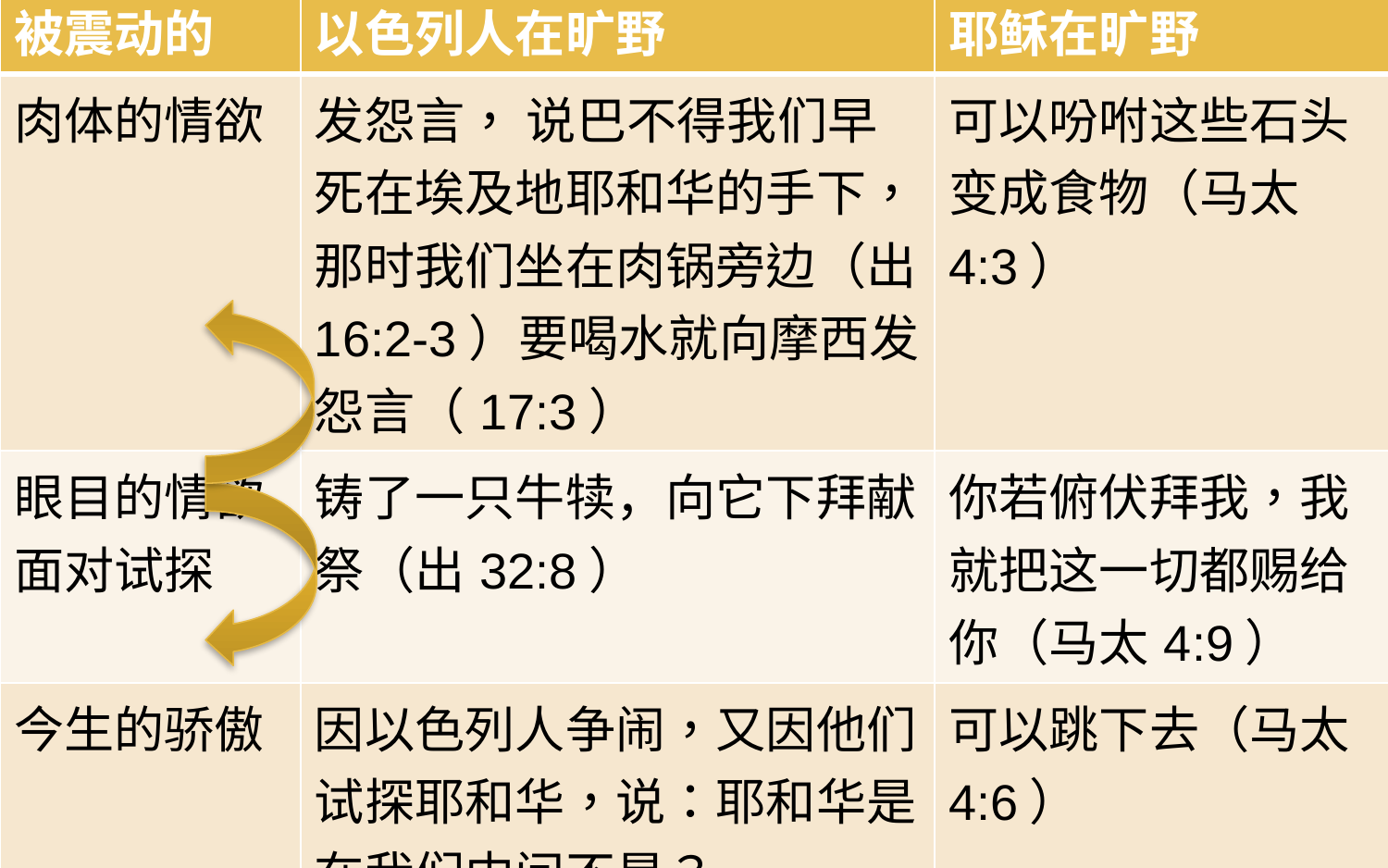

| 被震动的 | 以色列人在旷野 | 耶稣在旷野 |
| --- | --- | --- |
| 肉体的情欲 | 发怨言， 说巴不得我们早死在埃及地耶和华的手下，那时我们坐在肉锅旁边（出16:2-3）要喝水就向摩西发怨言（17:3） | 可以吩咐这些石头变成食物（马太4:3） |
| 眼目的情欲面对试探 | 铸了一只牛犊，向它下拜献祭（出32:8） | 你若俯伏拜我，我就把这一切都赐给你（马太4:9） |
| 今生的骄傲 | 因以色列人争闹，又因他们试探耶和华，说：耶和华是在我们中间不是？（17:7） | 可以跳下去（马太4:6） |
| 他也曾凡事受过试探，与我们一样，只是他没有犯罪(来4:15) |  |  |